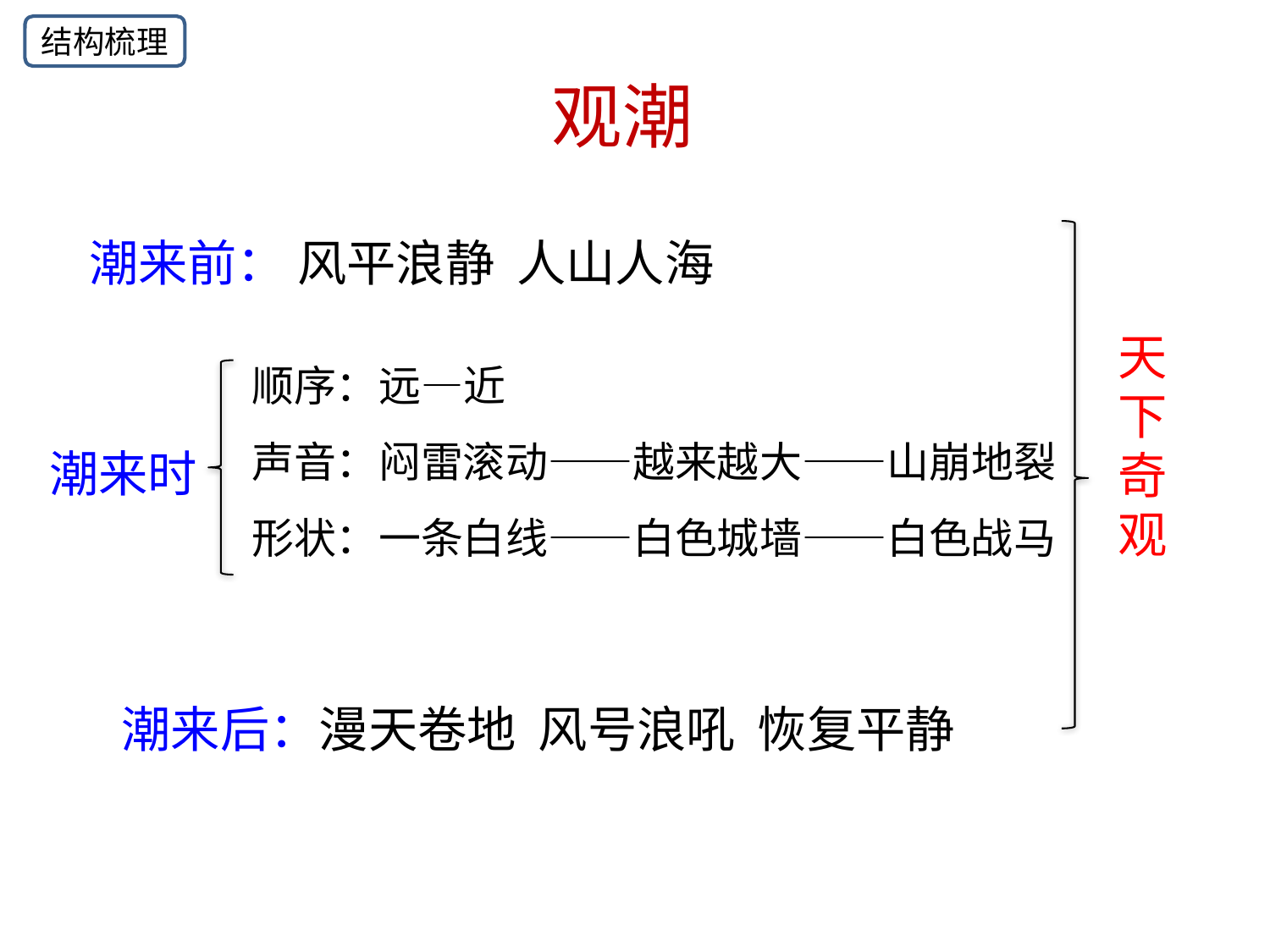

结构梳理
观潮
潮来前： 风平浪静  人山人海

天
下
奇
观
顺序：远—近
声音：闷雷滚动——越来越大——山崩地裂
形状：一条白线——白色城墙——白色战马

潮来时
潮来后：漫天卷地  风号浪吼  恢复平静